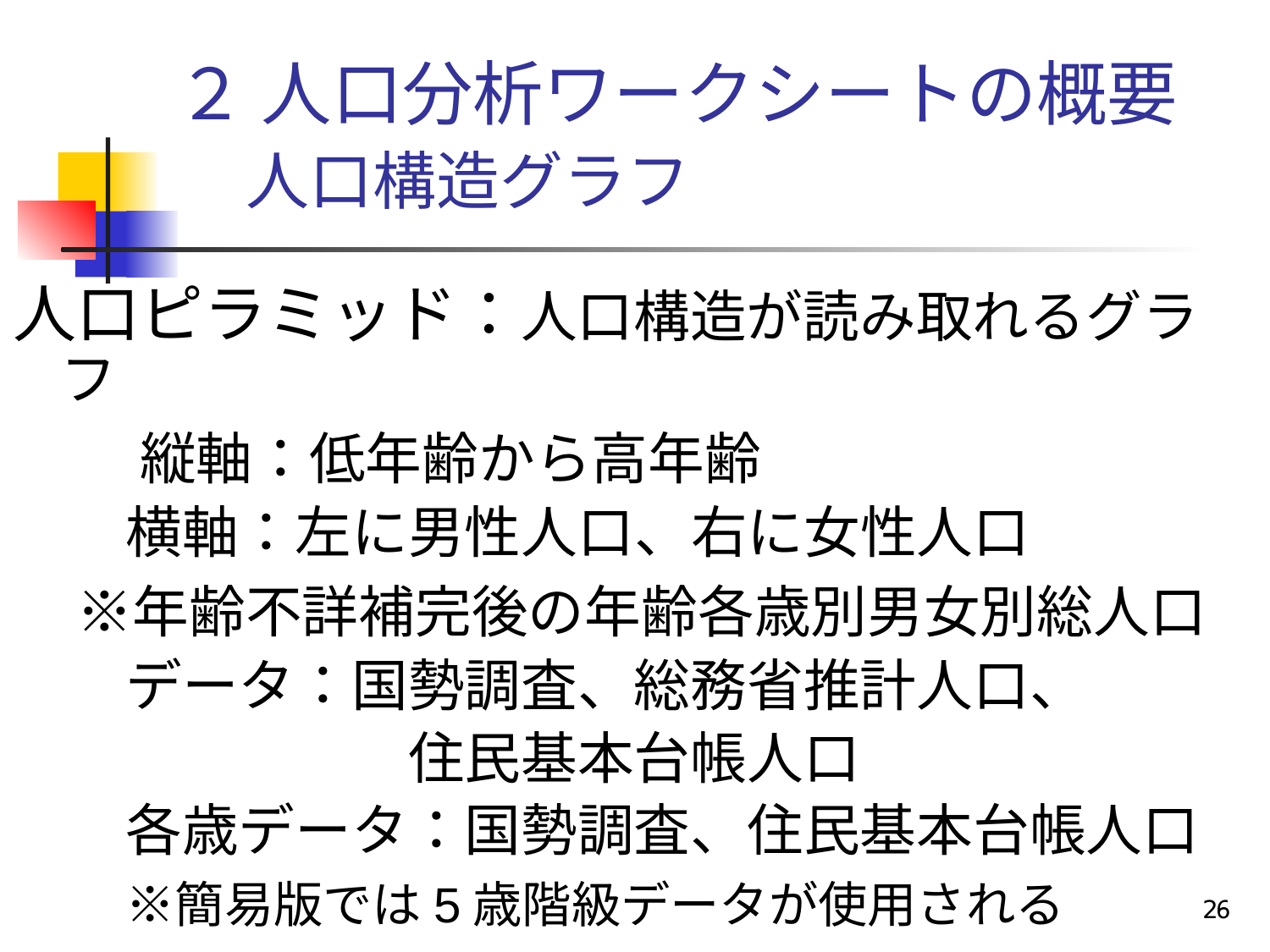

# ２ 人口分析ワークシートの概要 　人口構造グラフ
人口ピラミッド：人口構造が読み取れるグラフ
　　縦軸：低年齢から高年齢
　　横軸：左に男性人口、右に女性人口
　※年齢不詳補完後の年齢各歳別男女別総人口
　　データ：国勢調査、総務省推計人口、
　　　　　　　住民基本台帳人口
　　各歳データ：国勢調査、住民基本台帳人口
　　※簡易版では5歳階級データが使用される

26